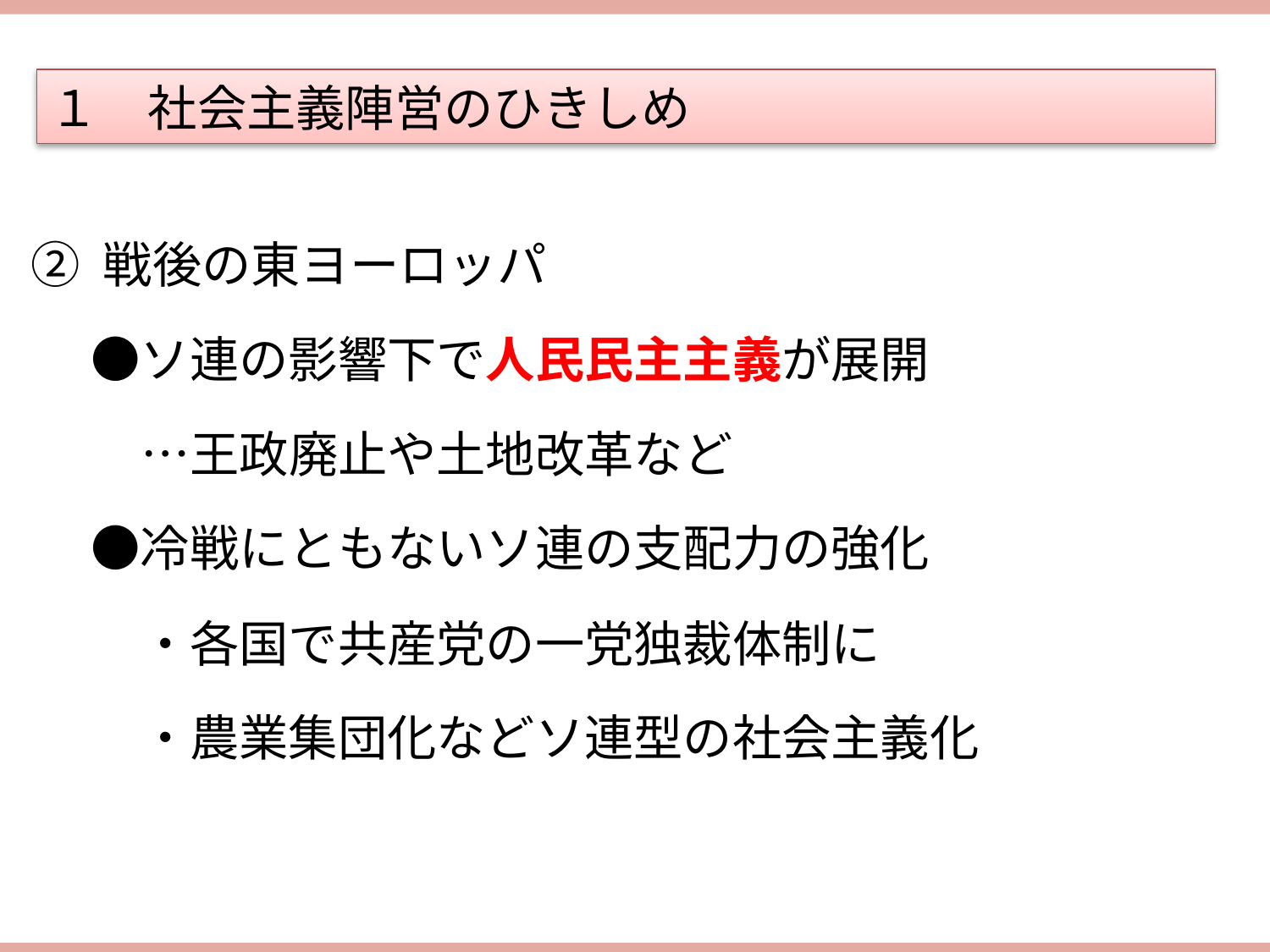

１　社会主義陣営のひきしめ
② 戦後の東ヨーロッパ
　 ●ソ連の影響下で人民民主主義が展開
　　 …王政廃止や土地改革など
　 ●冷戦にともないソ連の支配力の強化
　　 ・各国で共産党の一党独裁体制に
　　 ・農業集団化などソ連型の社会主義化